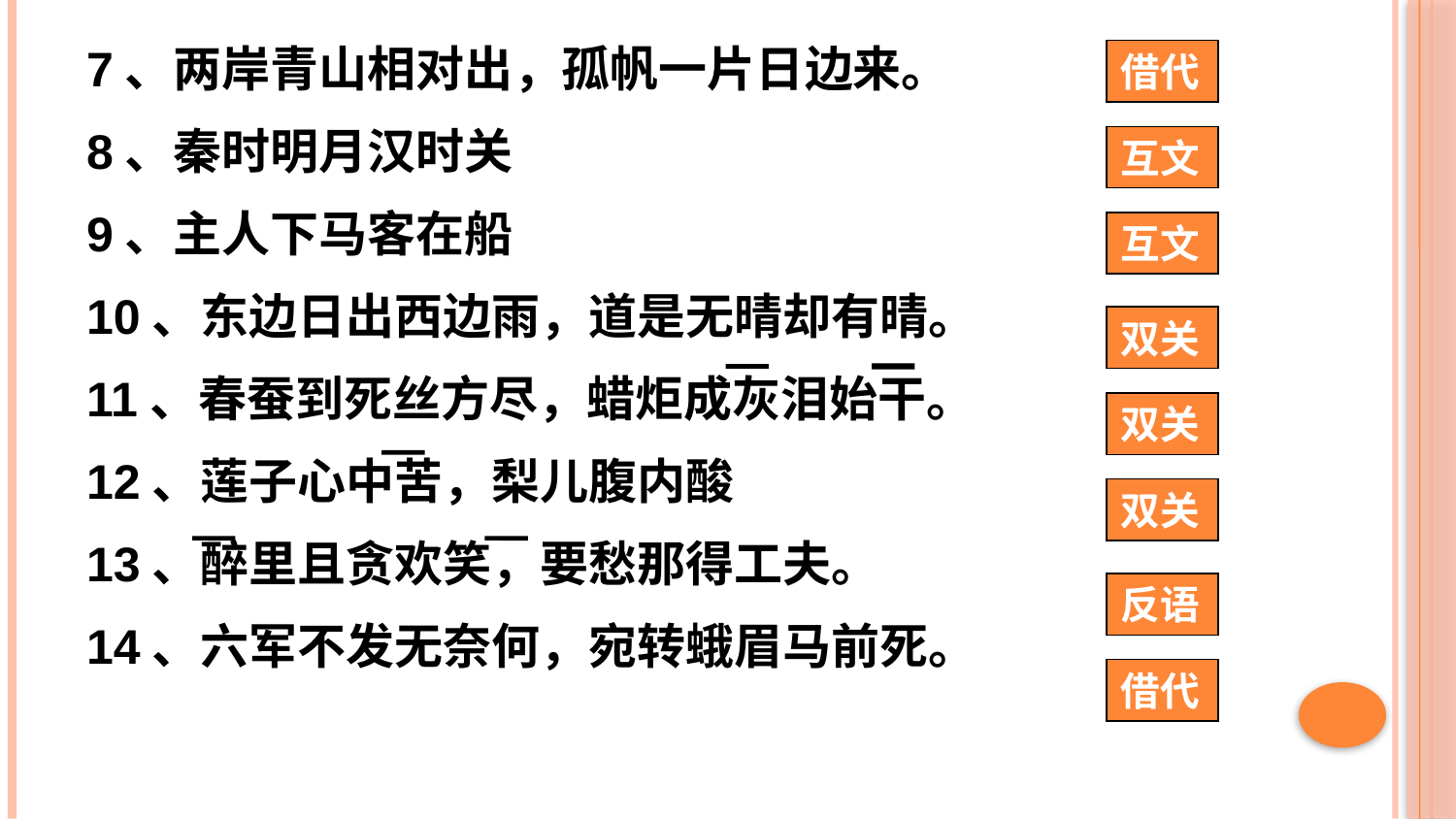

7、两岸青山相对出，孤帆一片日边来。
8、秦时明月汉时关
9、主人下马客在船
10、东边日出西边雨，道是无晴却有晴。
11、春蚕到死丝方尽，蜡炬成灰泪始干。
12、莲子心中苦，梨儿腹内酸
13、醉里且贪欢笑，要愁那得工夫。
14、六军不发无奈何，宛转蛾眉马前死。
借代
互文
互文
双关

双关

双关

反语
借代